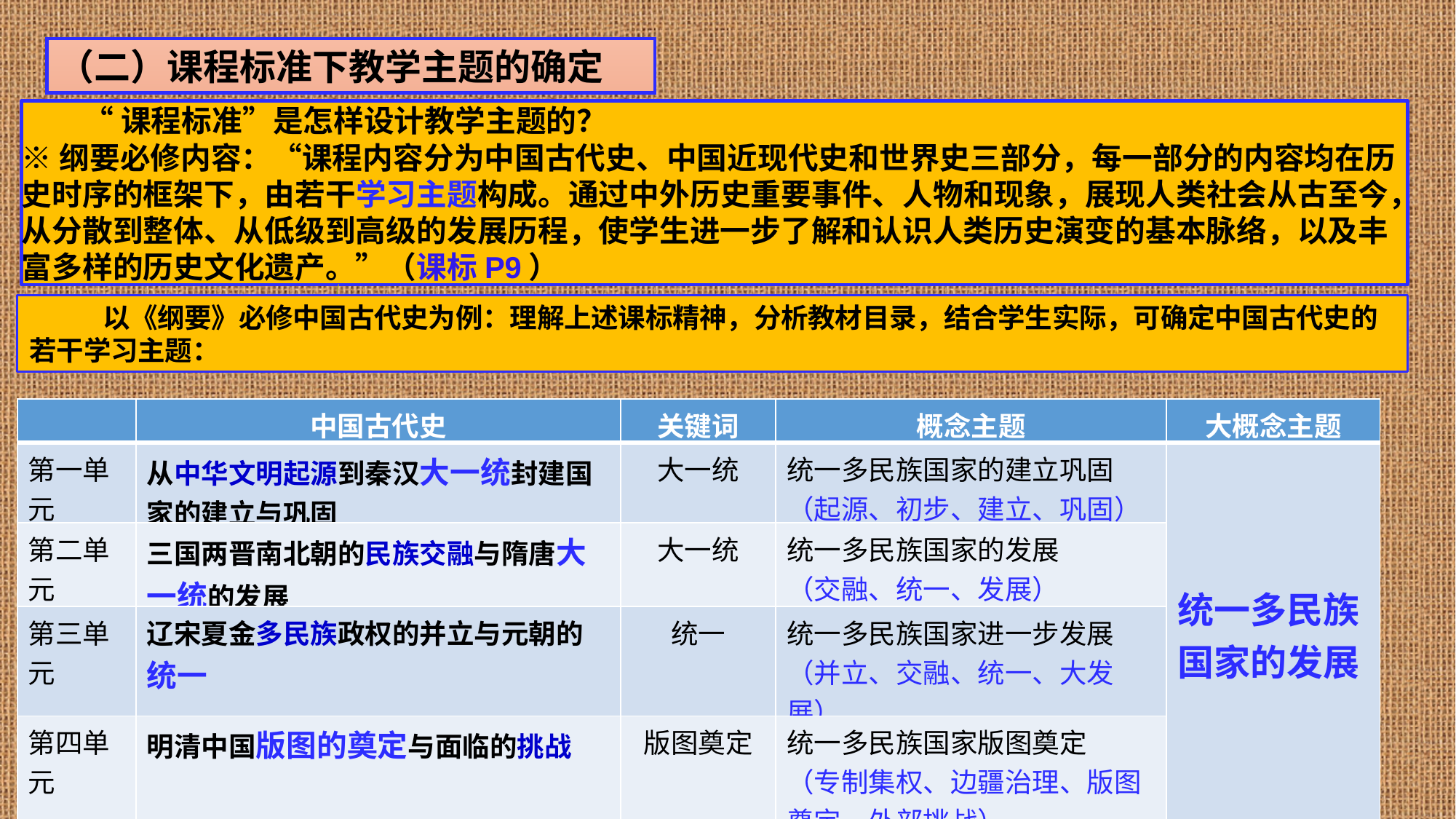

（二）课程标准下教学主题的确定
“课程标准”是怎样设计教学主题的？
※纲要必修内容：“课程内容分为中国古代史、中国近现代史和世界史三部分，每一部分的内容均在历史时序的框架下，由若干学习主题构成。通过中外历史重要事件、人物和现象，展现人类社会从古至今，从分散到整体、从低级到高级的发展历程，使学生进一步了解和认识人类历史演变的基本脉络，以及丰富多样的历史文化遗产。”（课标P9）
以《纲要》必修中国古代史为例：理解上述课标精神，分析教材目录，结合学生实际，可确定中国古代史的若干学习主题：
|  | 中国古代史 | 关键词 | 概念主题 | 大概念主题 |
| --- | --- | --- | --- | --- |
| 第一单元 | 从中华文明起源到秦汉大一统封建国家的建立与巩固 | 大一统 | 统一多民族国家的建立巩固 （起源、初步、建立、巩固） | 统一多民族国家的发展 |
| 第二单元 | 三国两晋南北朝的民族交融与隋唐大一统的发展 | 大一统 | 统一多民族国家的发展 （交融、统一、发展） |  |
| 第三单元 | 辽宋夏金多民族政权的并立与元朝的统一 | 统一 | 统一多民族国家进一步发展 （并立、交融、统一、大发展） |  |
| 第四单元 | 明清中国版图的奠定与面临的挑战 | 版图奠定 | 统一多民族国家版图奠定 （专制集权、边疆治理、版图奠定、外部挑战） |  |